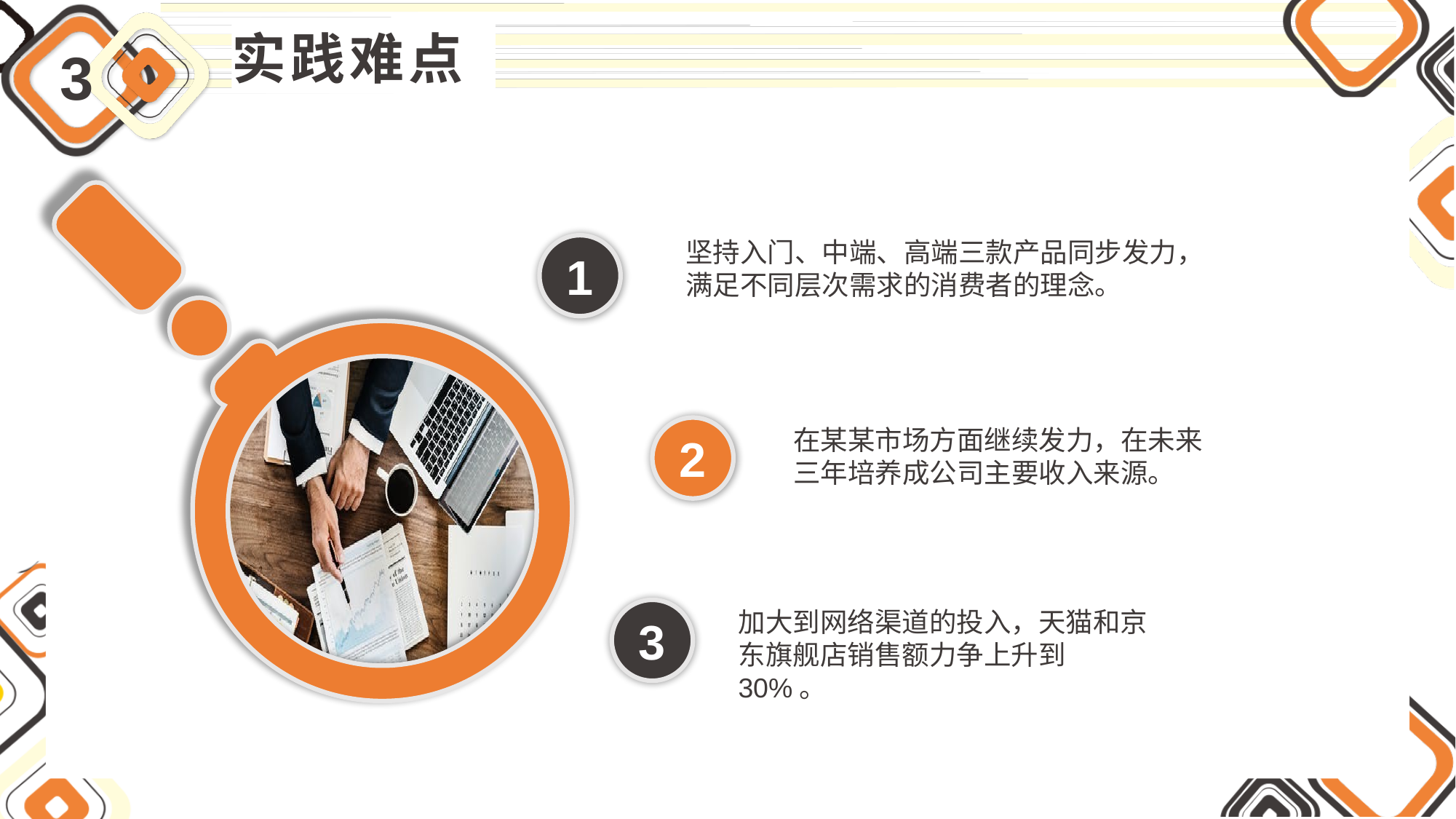

实践难点
3

坚持入门、中端、高端三款产品同步发力，满足不同层次需求的消费者的理念。
1

2
在某某市场方面继续发力，在未来三年培养成公司主要收入来源。
3
加大到网络渠道的投入，天猫和京东旗舰店销售额力争上升到30%。